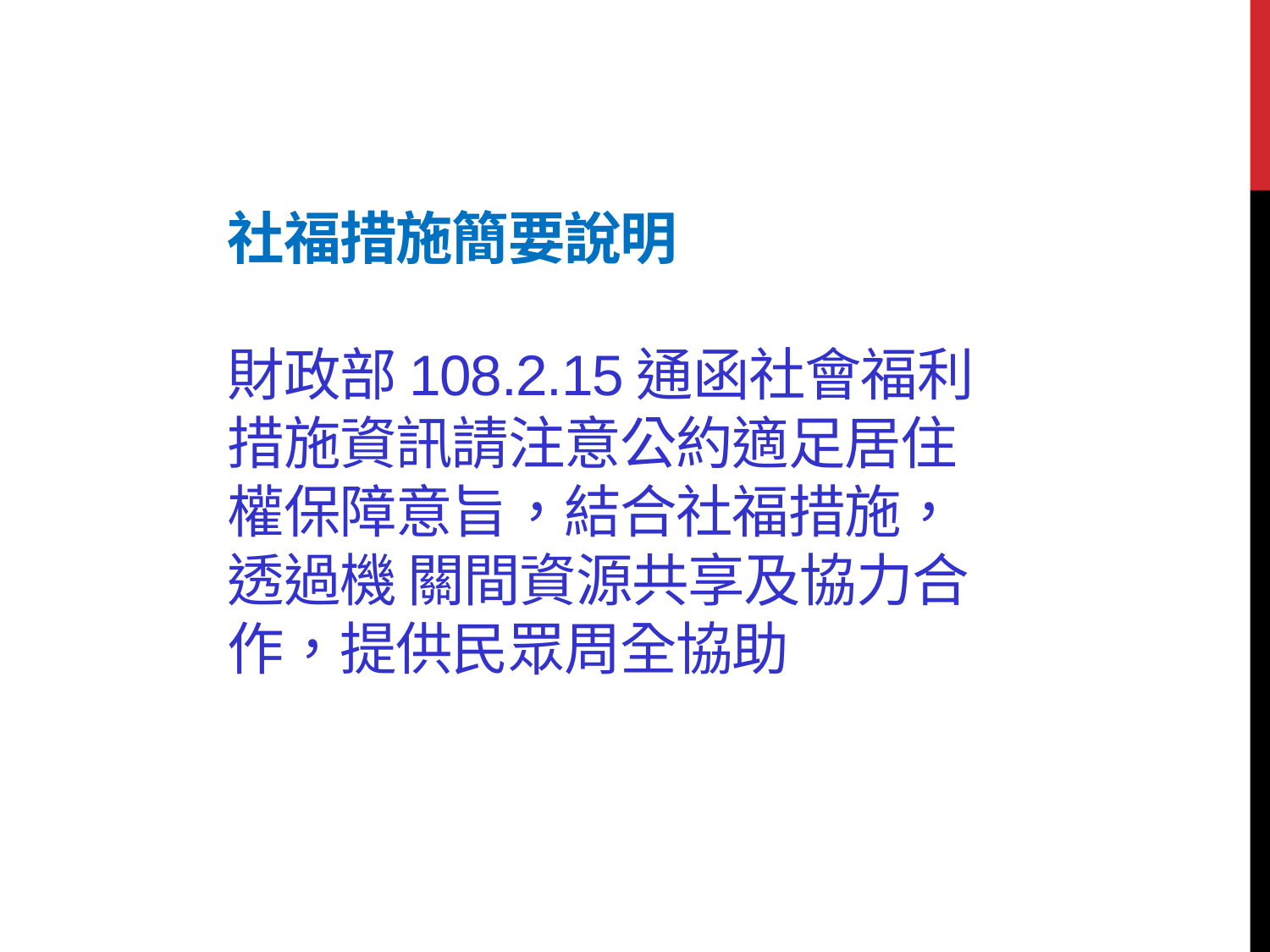

# 社福措施簡要說明 財政部108.2.15通函社會福利措施資訊請注意公約適足居住權保障意旨，結合社福措施，透過機 關間資源共享及協力合作，提供民眾周全協助